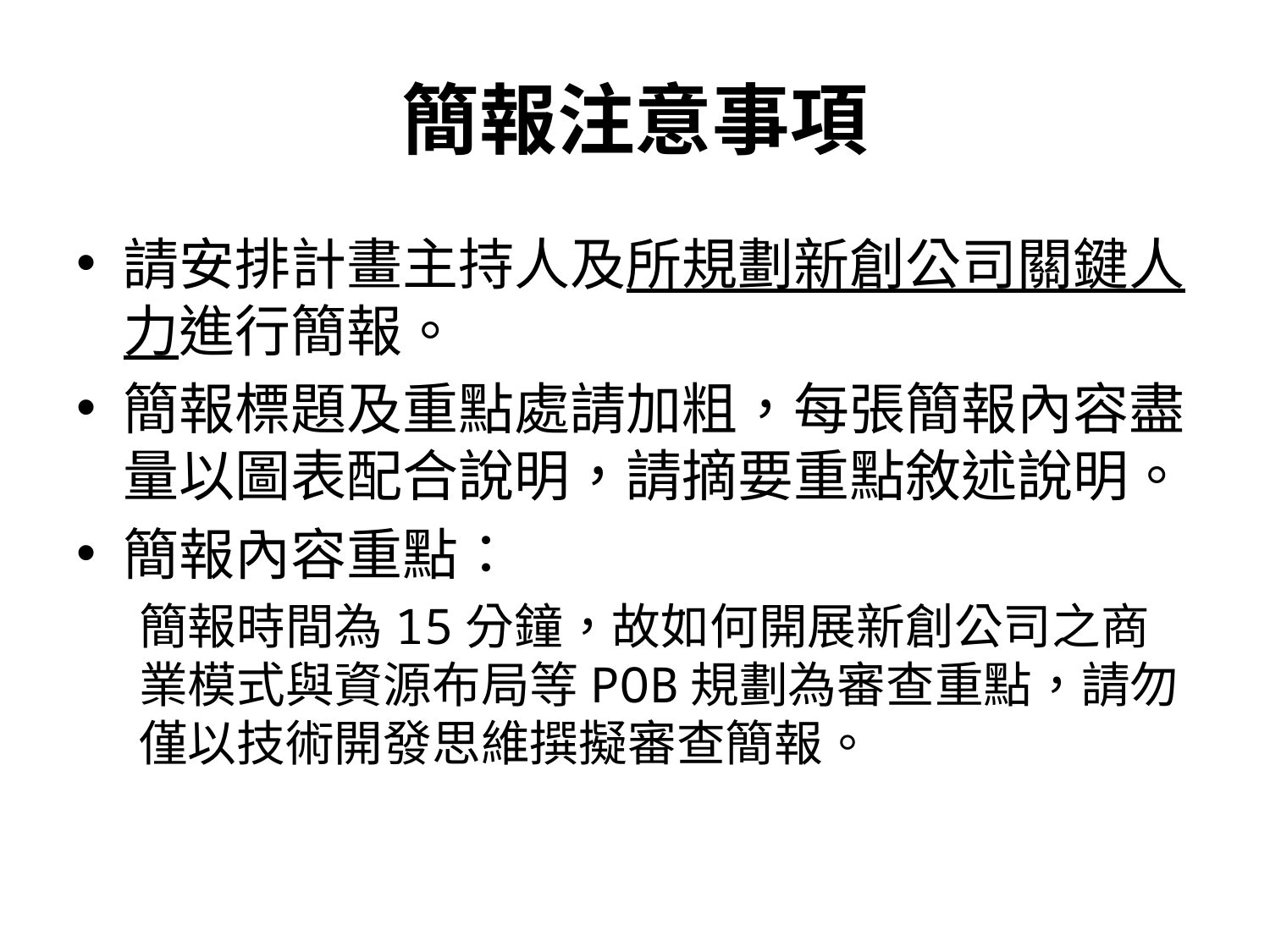

# 簡報注意事項
請安排計畫主持人及所規劃新創公司關鍵人力進行簡報。
簡報標題及重點處請加粗，每張簡報內容盡量以圖表配合說明，請摘要重點敘述說明。
簡報內容重點：
簡報時間為15分鐘，故如何開展新創公司之商業模式與資源布局等POB規劃為審查重點，請勿僅以技術開發思維撰擬審查簡報。